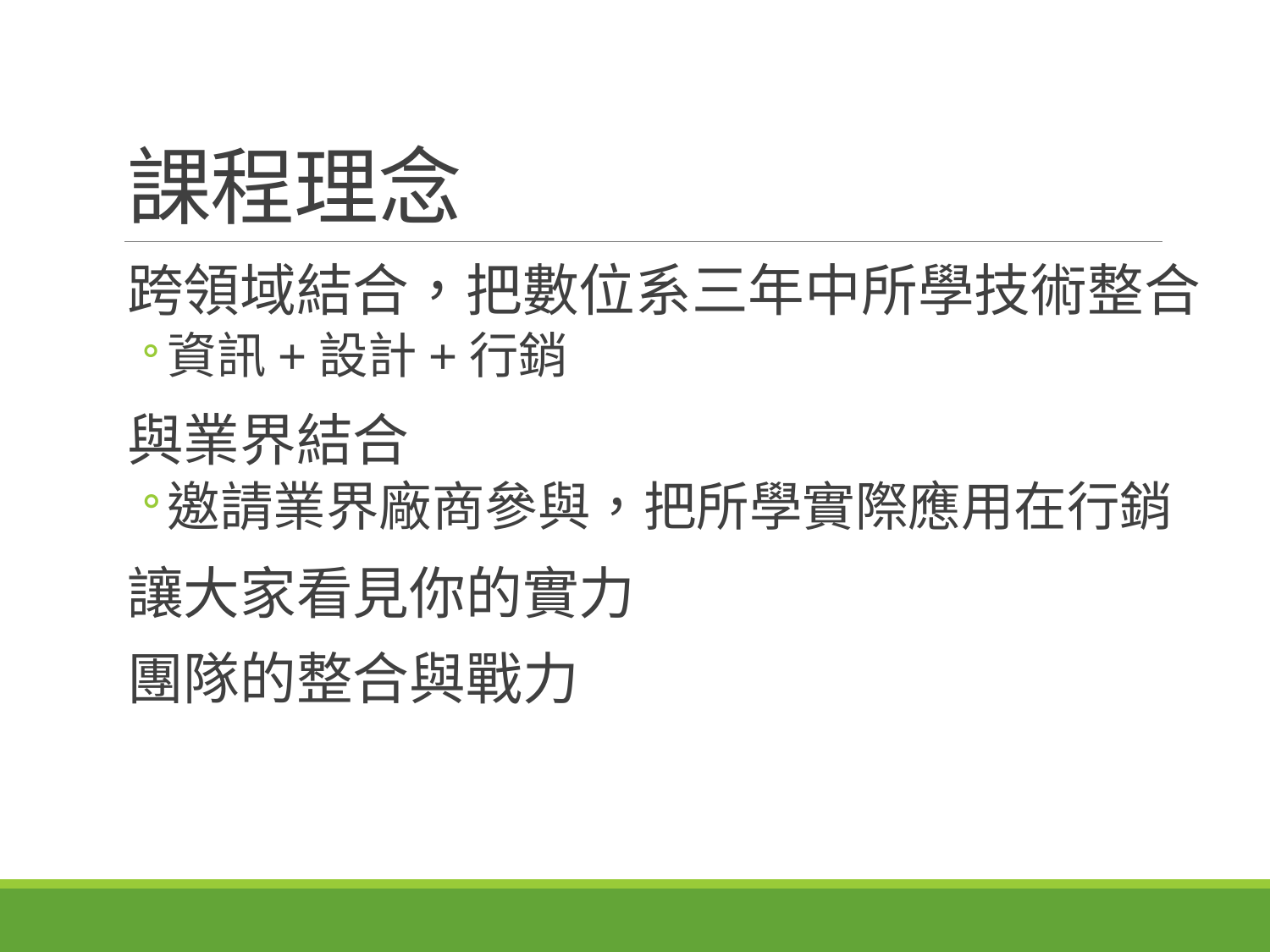

# 課程理念
跨領域結合，把數位系三年中所學技術整合
資訊+設計+行銷
與業界結合
邀請業界廠商參與，把所學實際應用在行銷
讓大家看見你的實力
團隊的整合與戰力